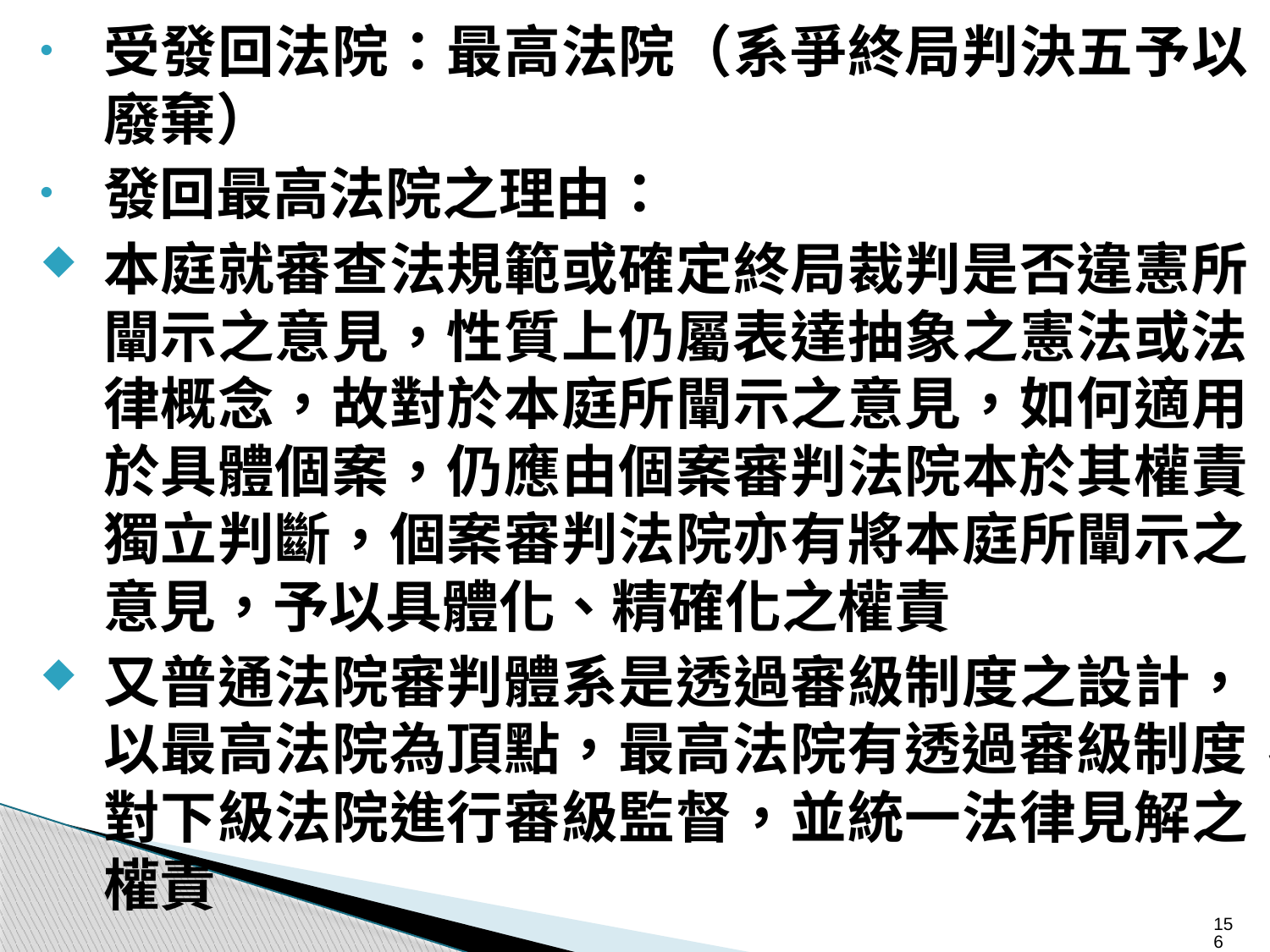

受發回法院：最高法院（系爭終局判決五予以廢棄）
發回最高法院之理由：
本庭就審查法規範或確定終局裁判是否違憲所闡示之意見，性質上仍屬表達抽象之憲法或法律概念，故對於本庭所闡示之意見，如何適用於具體個案，仍應由個案審判法院本於其權責獨立判斷，個案審判法院亦有將本庭所闡示之意見，予以具體化、精確化之權責
又普通法院審判體系是透過審級制度之設計，以最高法院為頂點，最高法院有透過審級制度，對下級法院進行審級監督，並統一法律見解之權責

156